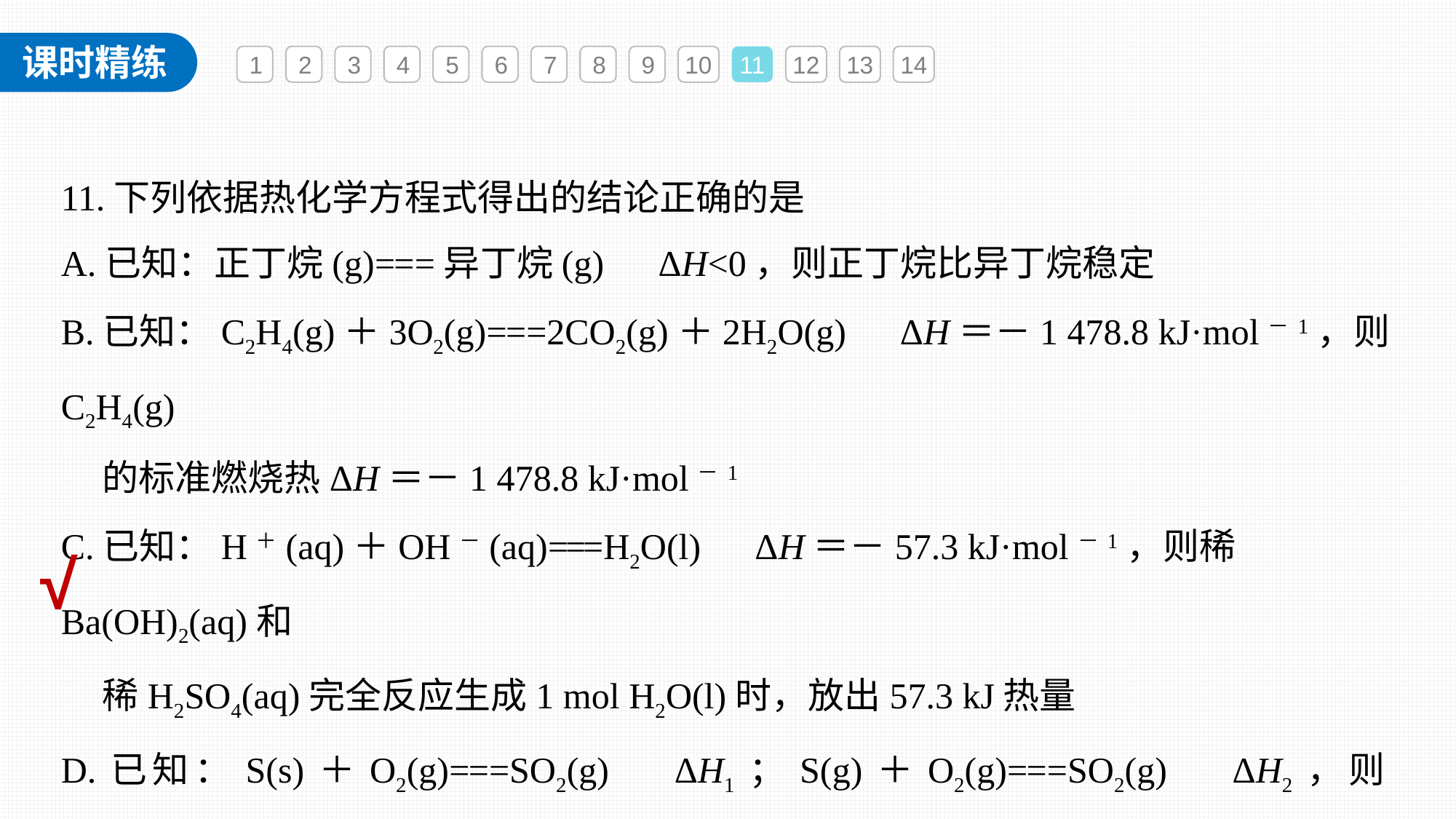

1
2
3
4
5
6
7
8
9
10
11
12
13
14
11.下列依据热化学方程式得出的结论正确的是
A.已知：正丁烷(g)===异丁烷(g)　ΔH<0，则正丁烷比异丁烷稳定
B.已知：C2H4(g)＋3O2(g)===2CO2(g)＋2H2O(g)　ΔH＝－1 478.8 kJ·mol－1，则C2H4(g)
    的标准燃烧热ΔH＝－1 478.8 kJ·mol－1
C.已知：H＋(aq)＋OH－(aq)===H2O(l)　ΔH＝－57.3 kJ·mol－1，则稀Ba(OH)2(aq)和
    稀H2SO4(aq)完全反应生成1 mol H2O(l)时，放出57.3 kJ热量
D.已知：S(s)＋O2(g)===SO2(g)　ΔH1；S(g)＋O2(g)===SO2(g)　ΔH2，则ΔH1>ΔH2
√